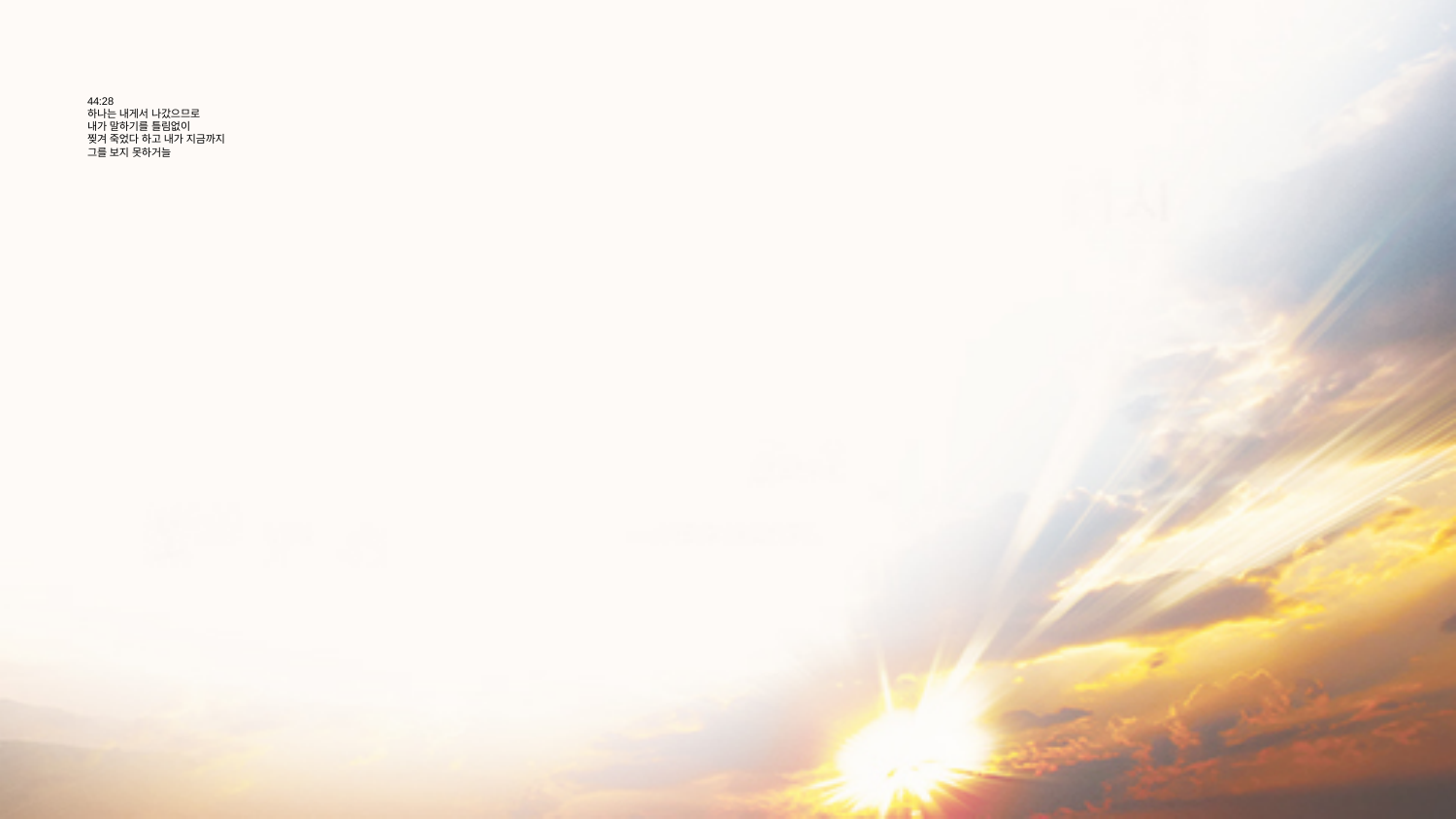

# 44:28 하나는 내게서 나갔으므로 내가 말하기를 틀림없이 찢겨 죽었다 하고 내가 지금까지 그를 보지 못하거늘